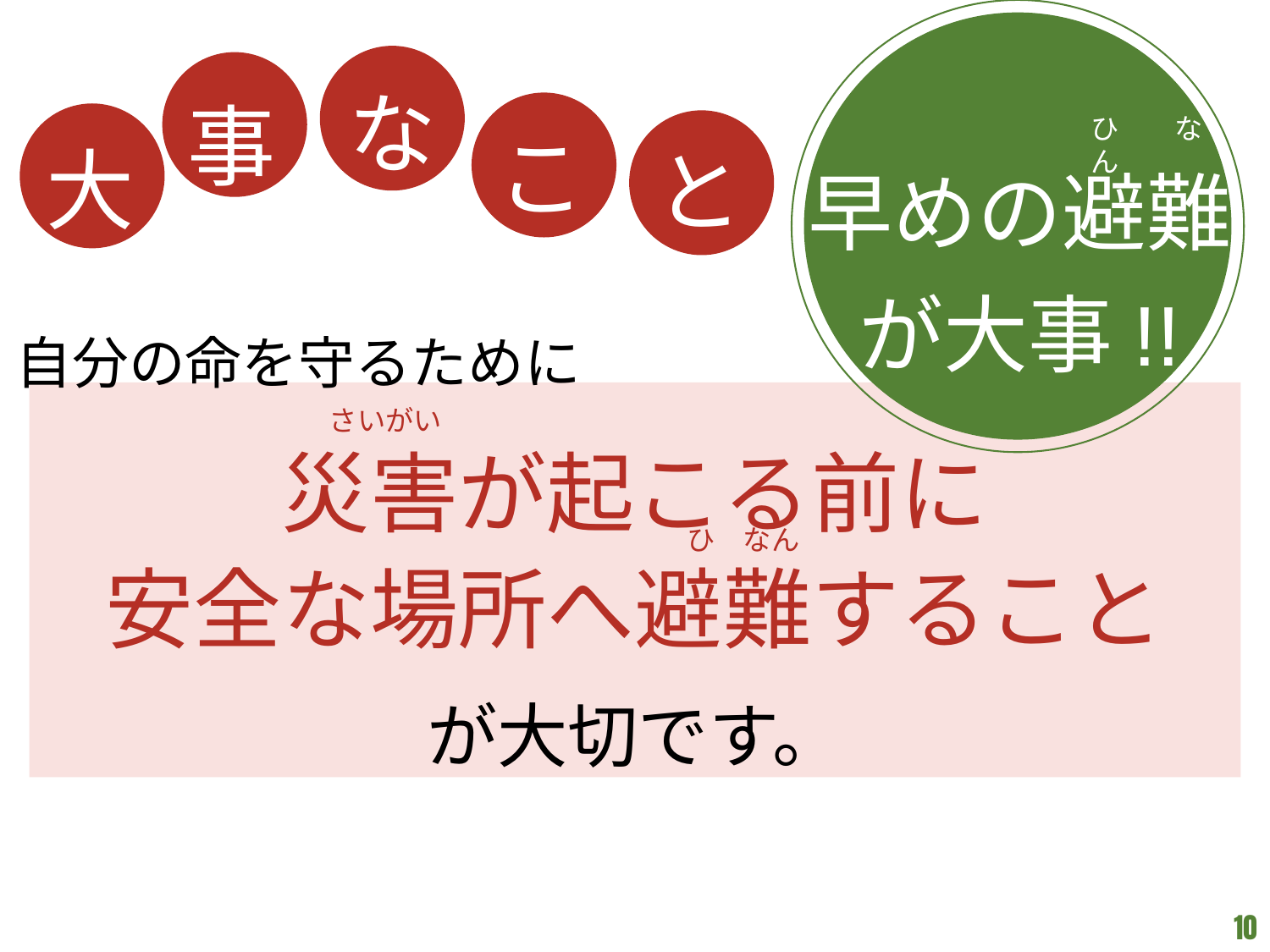

ひ　　なん
早めの避難
が大事!!

な

事

こ

大

と
自分の命を守るために

さいがい
災害が起こる前に
安全な場所へ避難すること
が大切です。
ひ　なん
10